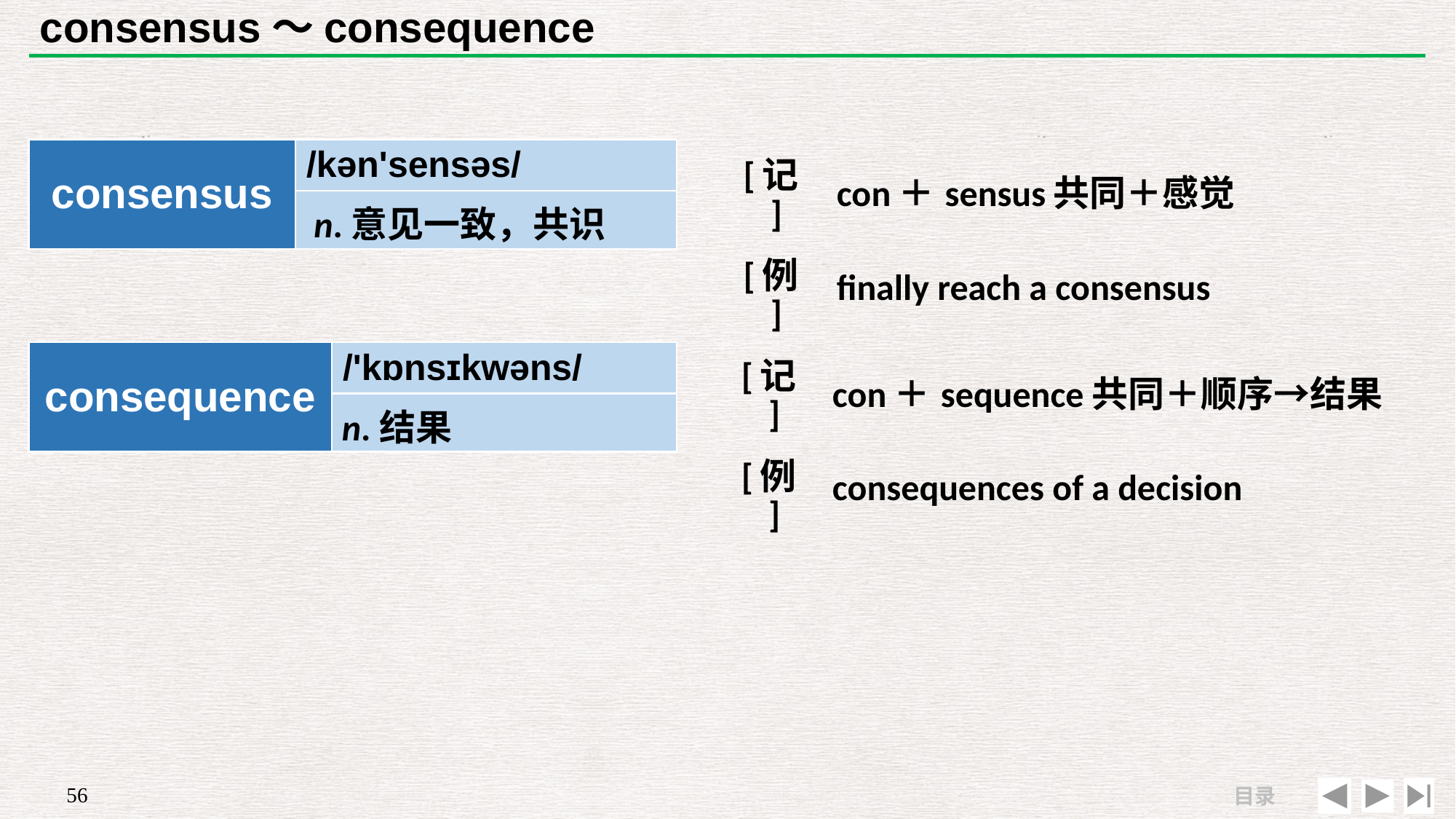

# consensus～consequence

| consensus | /kən'sensəs/ |
| --- | --- |
|  |  |
| [记] | con＋sensus共同＋感觉 |
| --- | --- |
| [例] | finally reach a consensus |
n.意见一致，共识
| [记] | con＋sequence共同＋顺序→结果 |
| --- | --- |
| [例] | consequences of a decision |
| consequence | /'kɒnsɪkwəns/ |
| --- | --- |
|  |  |
n.结果